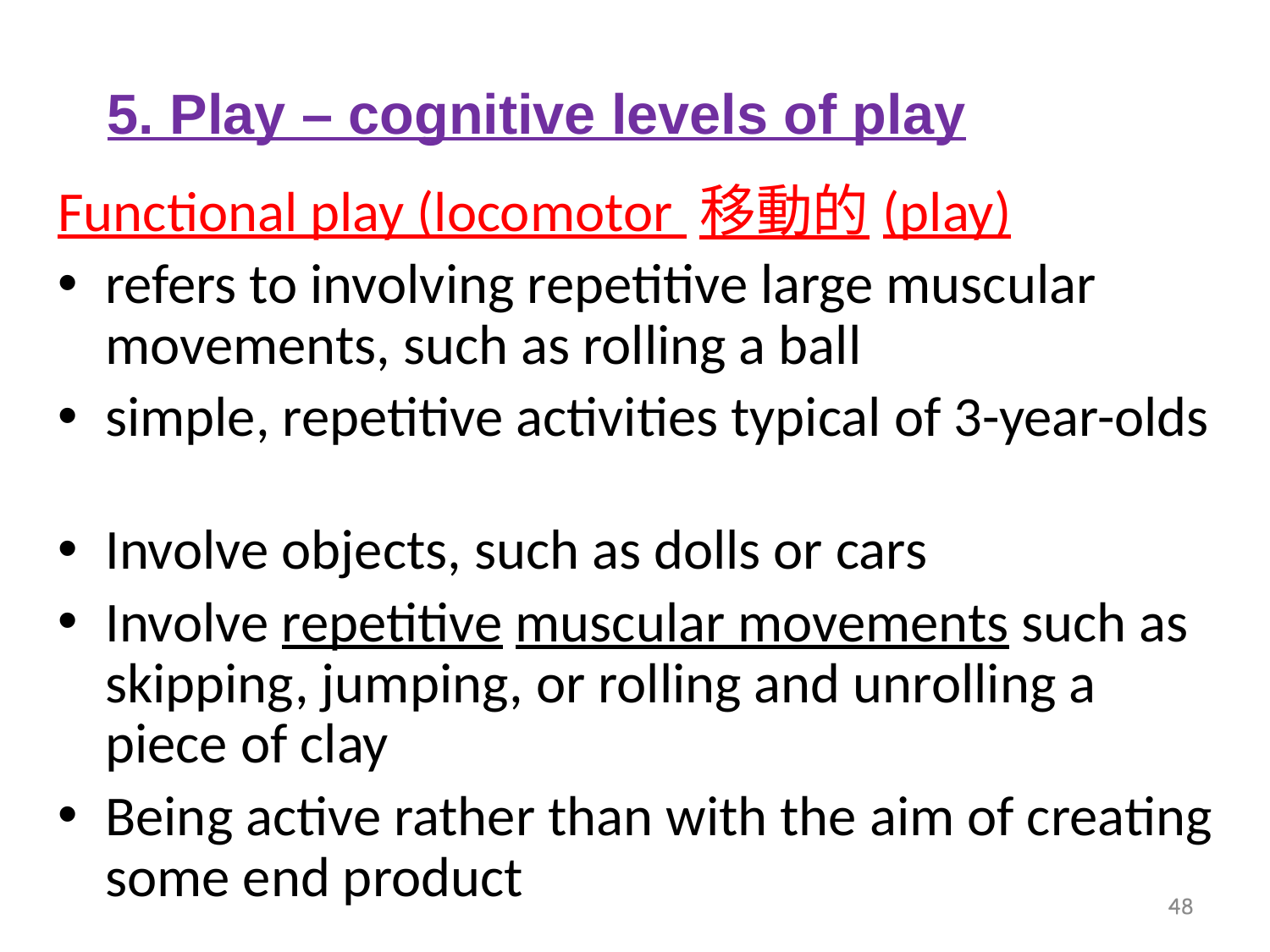

5. Play – cognitive levels of play
Functional play (locomotor 移動的(play)
refers to involving repetitive large muscular movements, such as rolling a ball
simple, repetitive activities typical of 3-year-olds
Involve objects, such as dolls or cars
Involve repetitive muscular movements such as skipping, jumping, or rolling and unrolling a piece of clay
Being active rather than with the aim of creating some end product
48